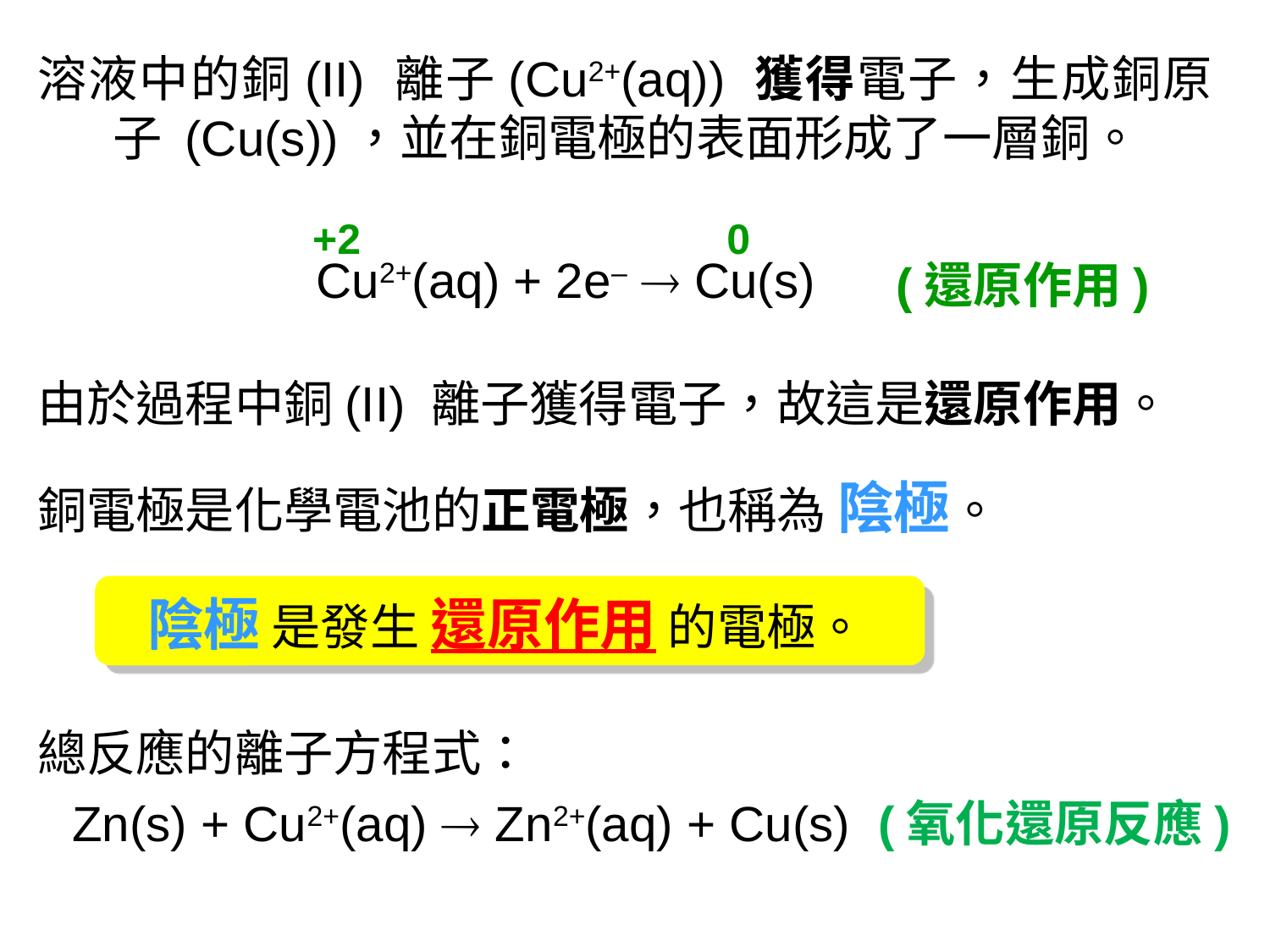

溶液中的銅(II) 離子(Cu2+(aq)) 獲得電子，生成銅原子 (Cu(s))，並在銅電極的表面形成了一層銅。
+2                               0
Cu2+(aq) + 2e– → Cu(s)
(還原作用)
由於過程中銅(II) 離子獲得電子，故這是還原作用。
銅電極是化學電池的正電極，也稱為 陰極。

陰極 是發生 還原作用 的電極。
總反應的離子方程式：
Zn(s) + Cu2+(aq) → Zn2+(aq) + Cu(s)  (氧化還原反應)